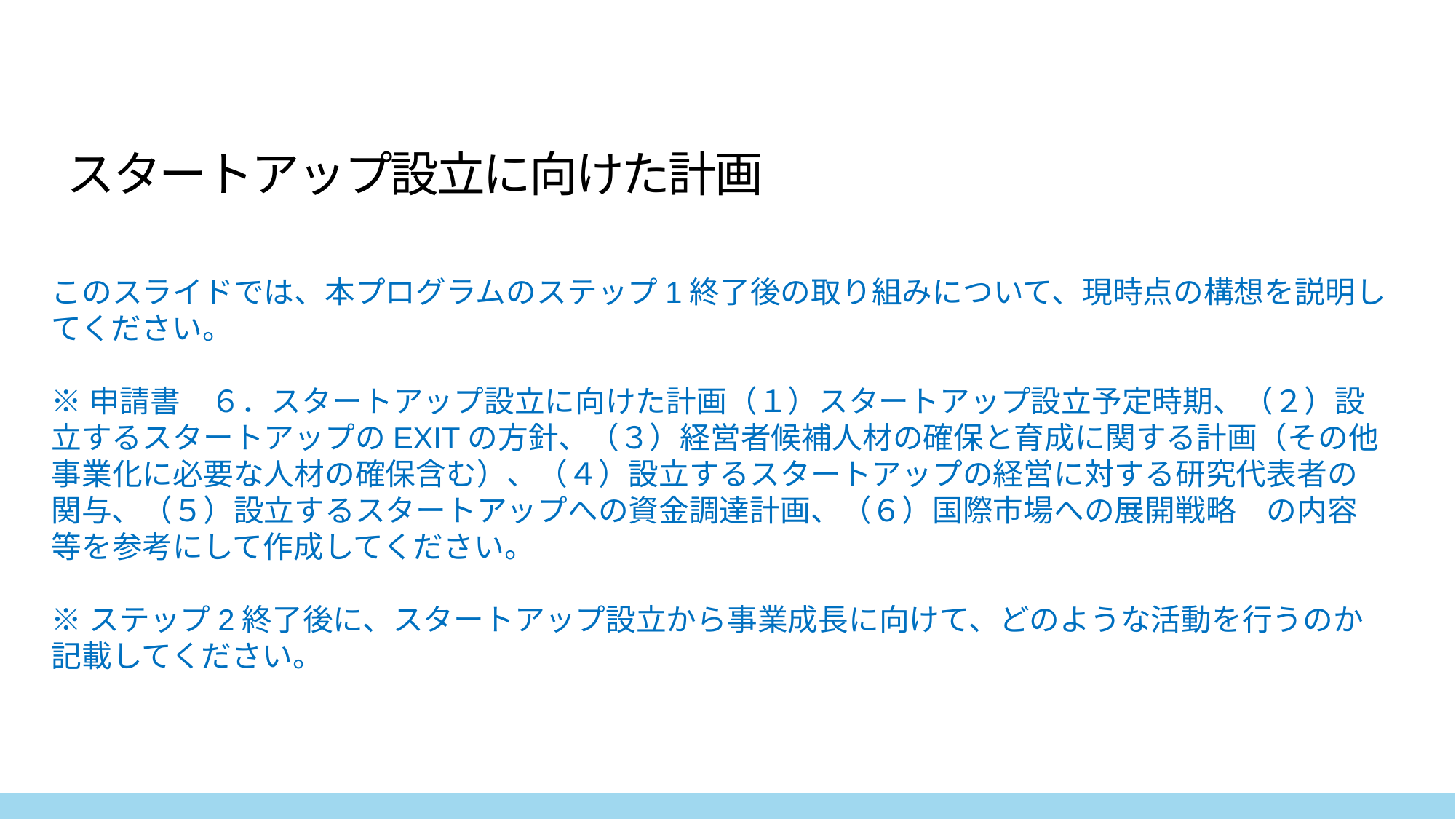

スタートアップ設立に向けた計画
このスライドでは、本プログラムのステップ1終了後の取り組みについて、現時点の構想を説明してください。

※申請書　６．スタートアップ設立に向けた計画（１）スタートアップ設立予定時期、（２）設立するスタートアップのEXITの方針、（３）経営者候補人材の確保と育成に関する計画（その他事業化に必要な人材の確保含む）、（４）設立するスタートアップの経営に対する研究代表者の関与、（５）設立するスタートアップへの資金調達計画、（６）国際市場への展開戦略　の内容等を参考にして作成してください。

※ステップ2終了後に、スタートアップ設立から事業成長に向けて、どのような活動を行うのか記載してください。